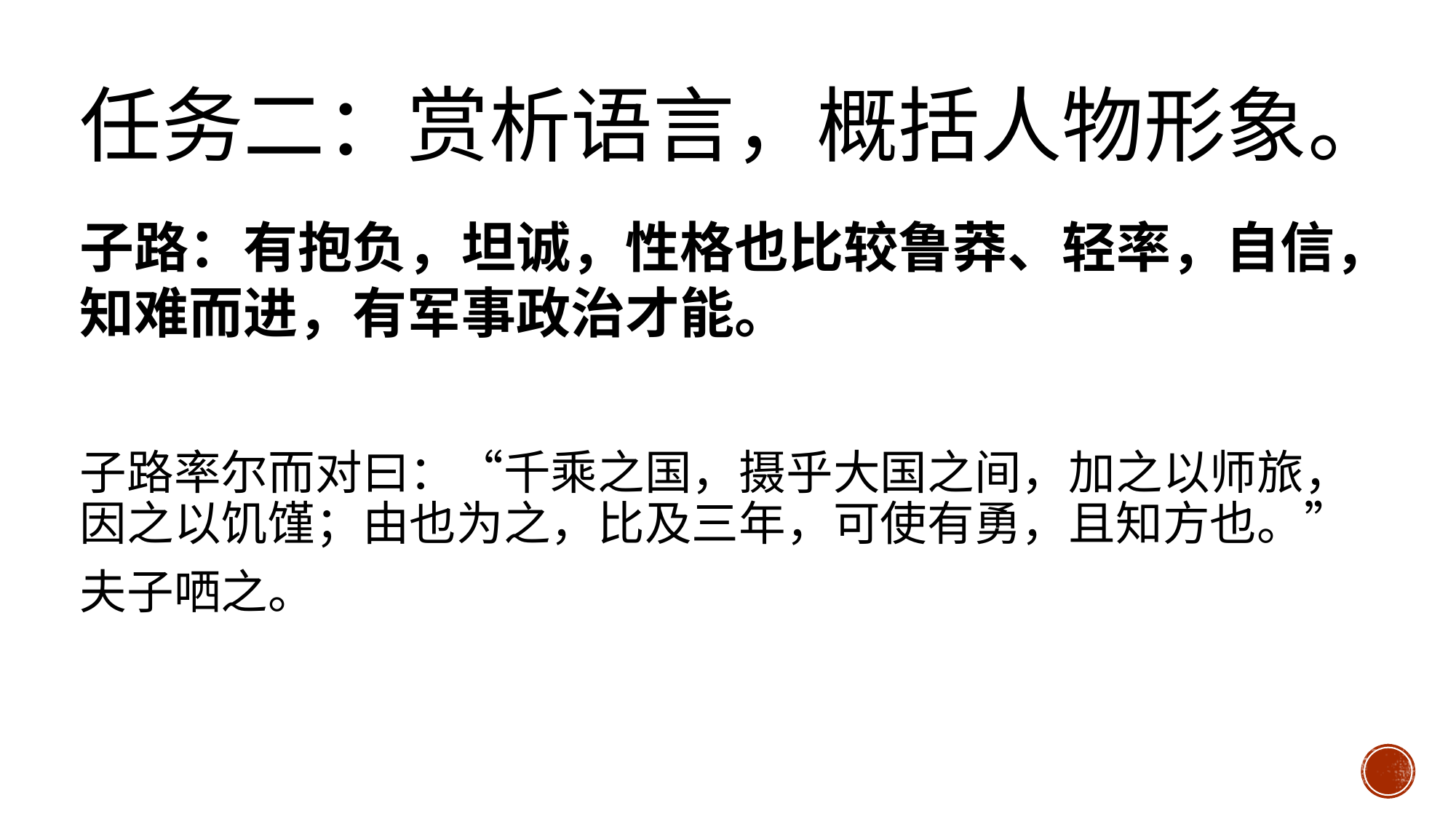

# 任务二：赏析语言，概括人物形象。
子路：有抱负，坦诚，性格也比较鲁莽、轻率，自信，知难而进，有军事政治才能。

子路率尔而对曰：“千乘之国，摄乎大国之间，加之以师旅，因之以饥馑；由也为之，比及三年，可使有勇，且知方也。”
夫子哂之。